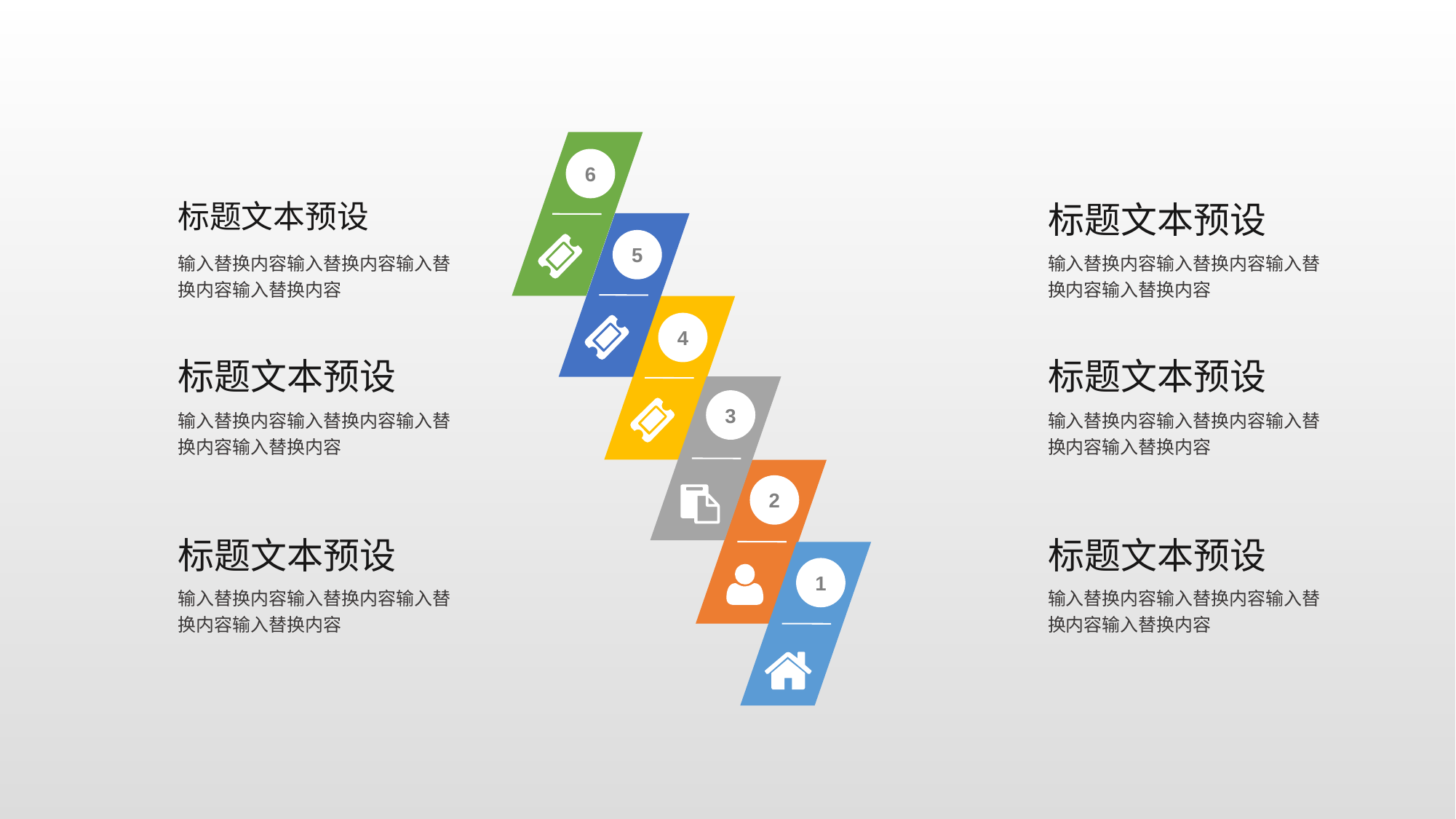

6

标题文本预设
标题文本预设

5

输入替换内容输入替换内容输入替换内容输入替换内容
输入替换内容输入替换内容输入替换内容输入替换内容

4

标题文本预设
标题文本预设

3

输入替换内容输入替换内容输入替换内容输入替换内容
输入替换内容输入替换内容输入替换内容输入替换内容

2

标题文本预设
标题文本预设

1

输入替换内容输入替换内容输入替换内容输入替换内容
输入替换内容输入替换内容输入替换内容输入替换内容